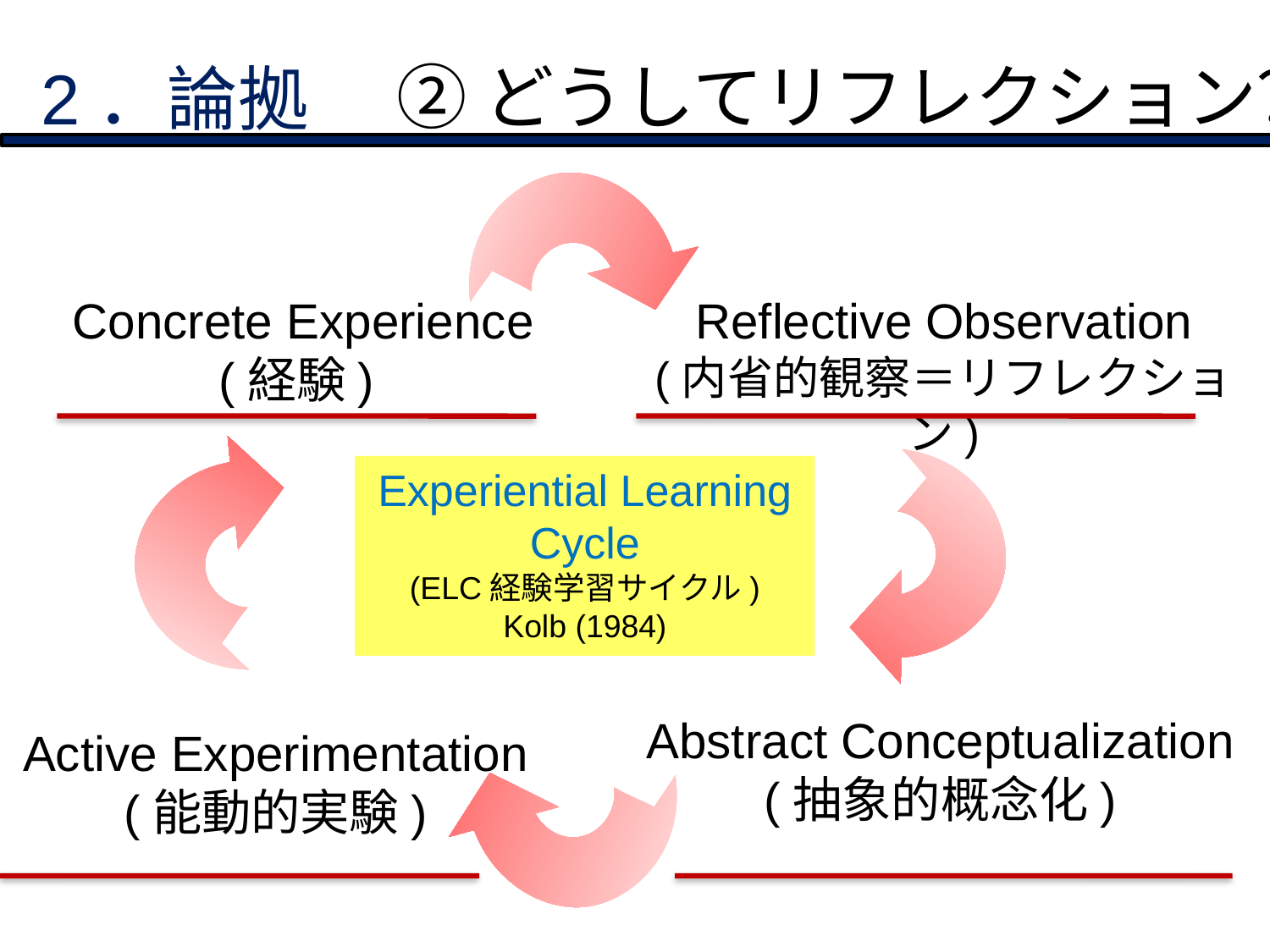

2．論拠
②どうしてリフレクション？

 Concrete Experience
(経験)
Reflective Observation
(内省的観察＝リフレクション)

Experiential Learning Cycle
(ELC経験学習サイクル)
Kolb (1984)

Abstract Conceptualization
(抽象的概念化)
Active Experimentation
(能動的実験)